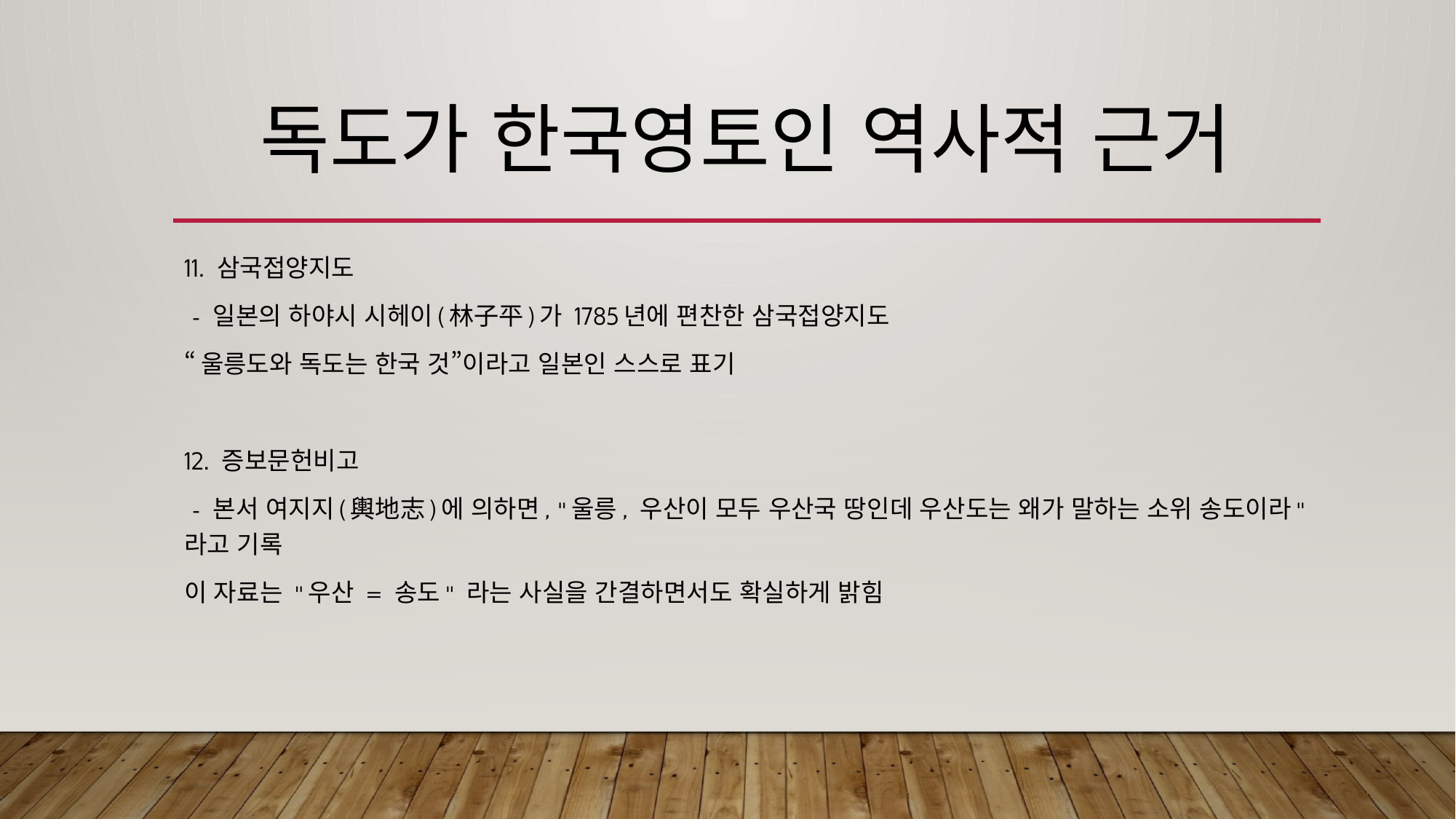

# 독도가 한국영토인 역사적 근거
11. 삼국접양지도
 - 일본의 하야시 시헤이(林子平)가 1785년에 편찬한 삼국접양지도
“울릉도와 독도는 한국 것”이라고 일본인 스스로 표기

12. 증보문헌비고
 - 본서 여지지(輿地志)에 의하면, "울릉, 우산이 모두 우산국 땅인데 우산도는 왜가 말하는 소위 송도이라" 라고 기록
이 자료는 "우산 = 송도" 라는 사실을 간결하면서도 확실하게 밝힘